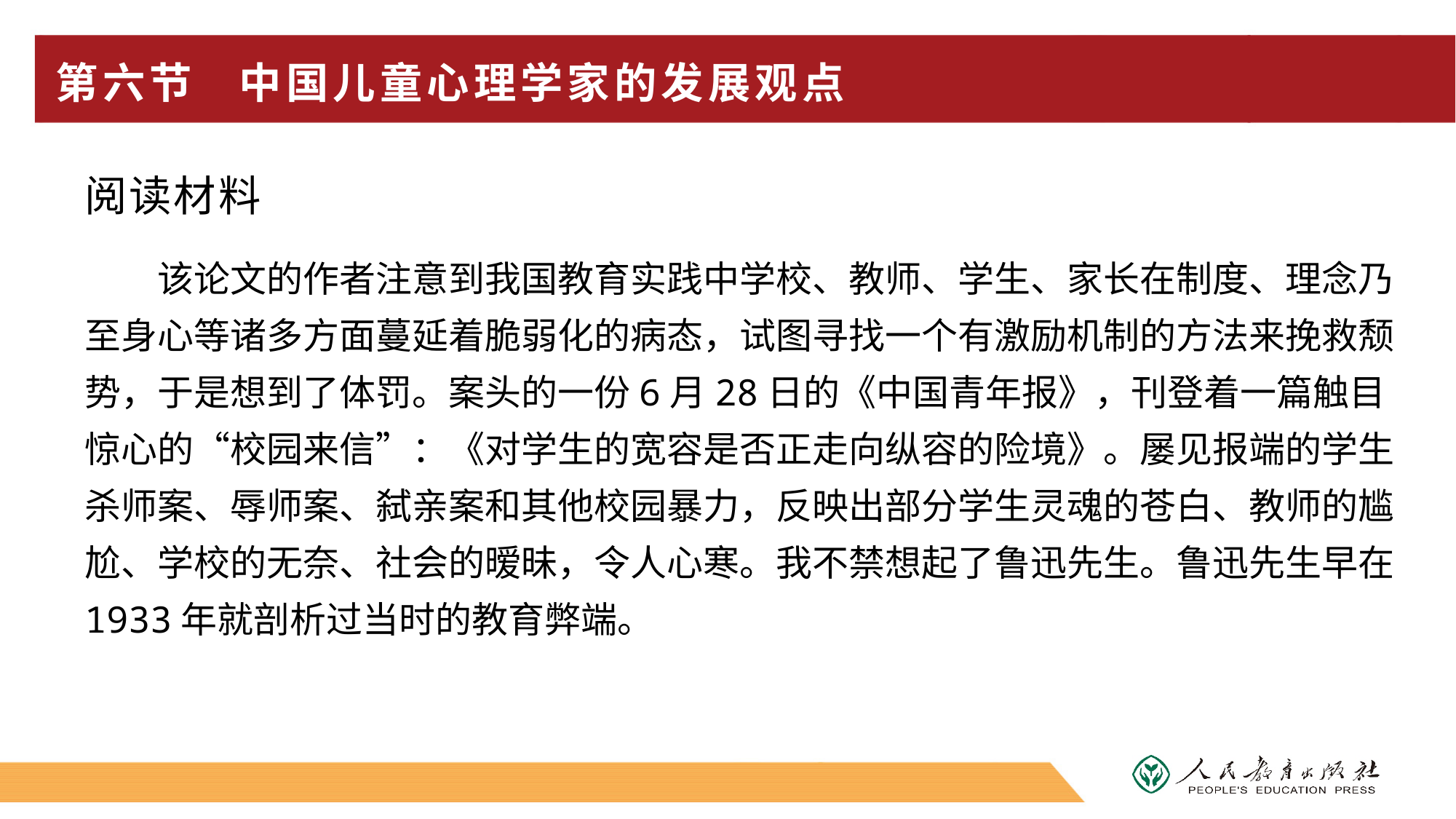

# 第六节   中国儿童心理学家的发展观点
阅读材料
该论文的作者注意到我国教育实践中学校、教师、学生、家长在制度、理念乃至身心等诸多方面蔓延着脆弱化的病态，试图寻找一个有激励机制的方法来挽救颓势，于是想到了体罚。案头的一份6月28日的《中国青年报》，刊登着一篇触目惊心的“校园来信”：《对学生的宽容是否正走向纵容的险境》。屡见报端的学生杀师案、辱师案、弑亲案和其他校园暴力，反映出部分学生灵魂的苍白、教师的尴尬、学校的无奈、社会的暧昧，令人心寒。我不禁想起了鲁迅先生。鲁迅先生早在1933年就剖析过当时的教育弊端。